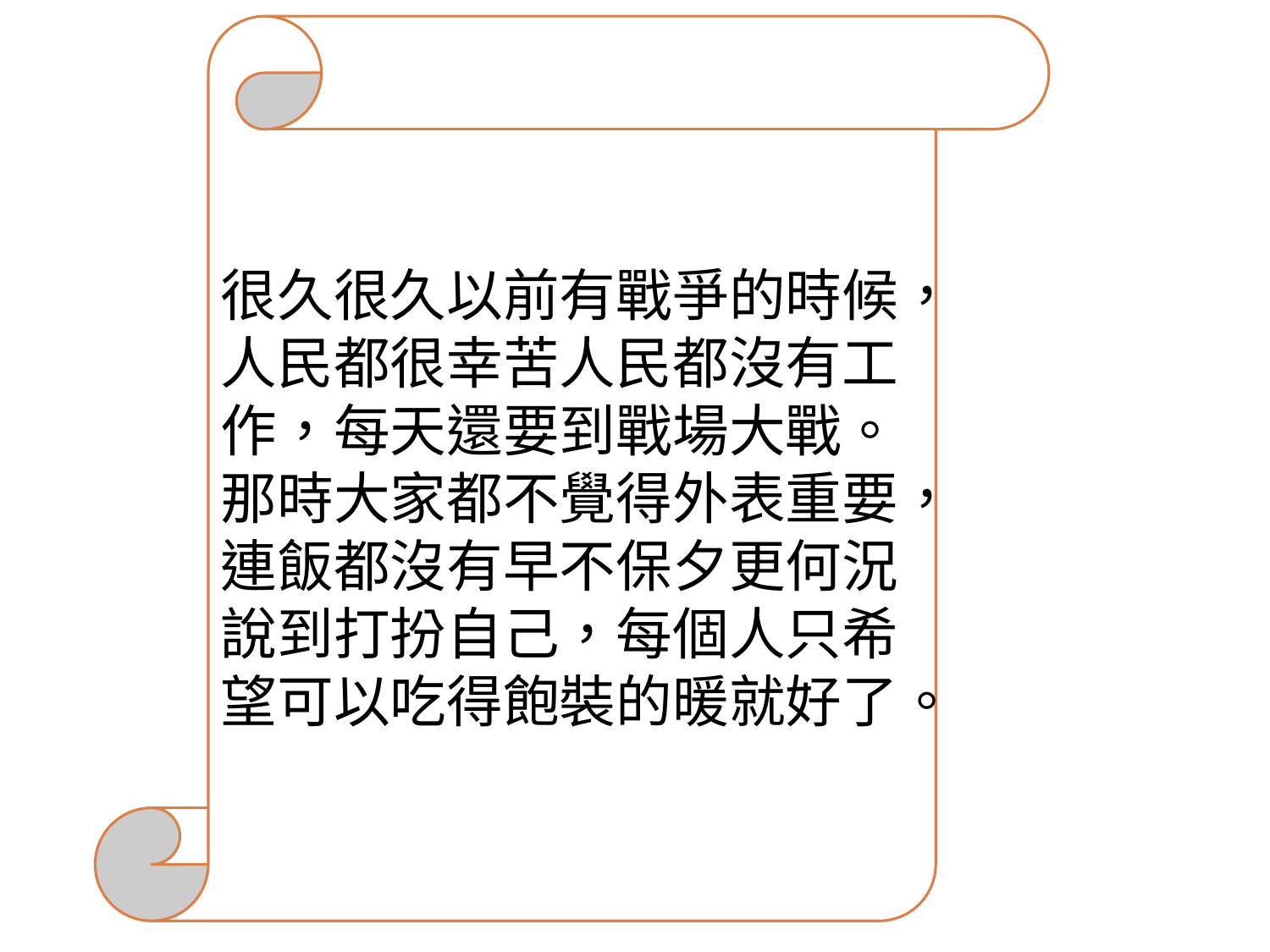

很久很久以前有戰爭的時候，人民都很幸苦人民都沒有工作，每天還要到戰場大戰。那時大家都不覺得外表重要，連飯都沒有早不保夕更何況說到打扮自己，每個人只希望可以吃得飽裝的暖就好了。